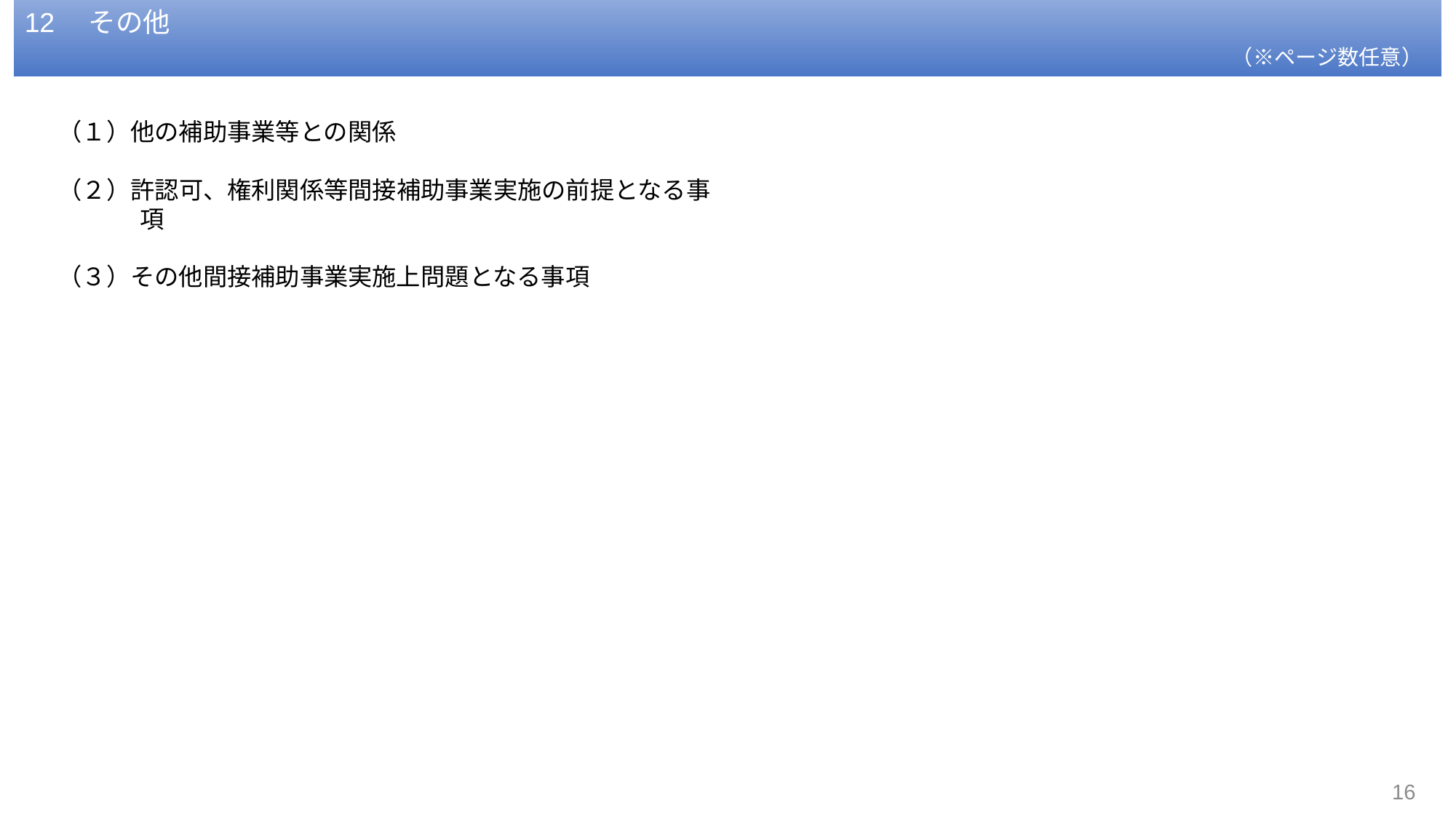

12　その他

（※ページ数任意）
（１）他の補助事業等との関係

（２）許認可、権利関係等間接補助事業実施の前提となる事項

（３）その他間接補助事業実施上問題となる事項

16